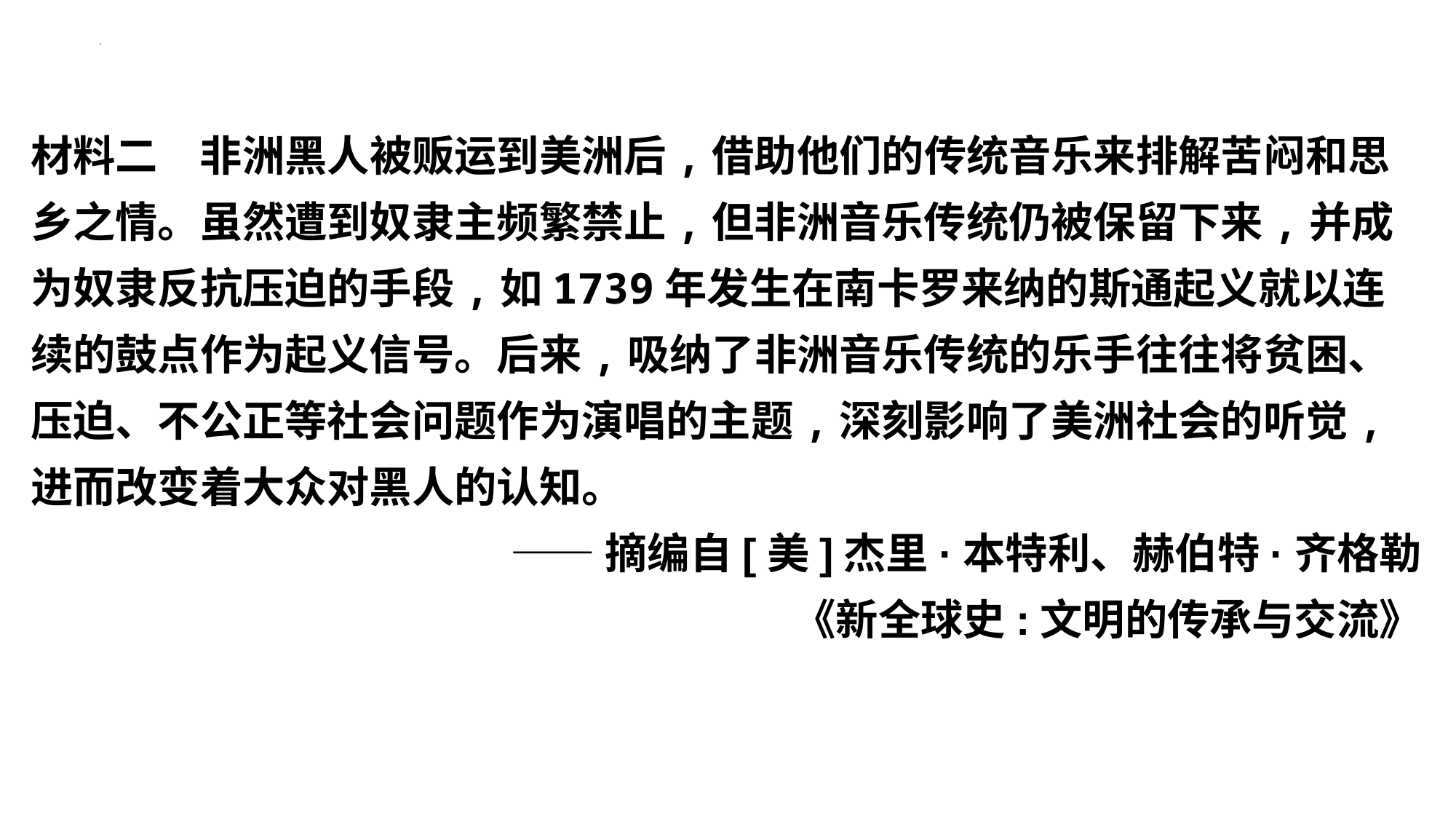

材料二　非洲黑人被贩运到美洲后,借助他们的传统音乐来排解苦闷和思乡之情。虽然遭到奴隶主频繁禁止,但非洲音乐传统仍被保留下来,并成为奴隶反抗压迫的手段,如1739年发生在南卡罗来纳的斯通起义就以连续的鼓点作为起义信号。后来,吸纳了非洲音乐传统的乐手往往将贫困、压迫、不公正等社会问题作为演唱的主题,深刻影响了美洲社会的听觉,进而改变着大众对黑人的认知。
——摘编自[美]杰里·本特利、赫伯特·齐格勒
《新全球史:文明的传承与交流》